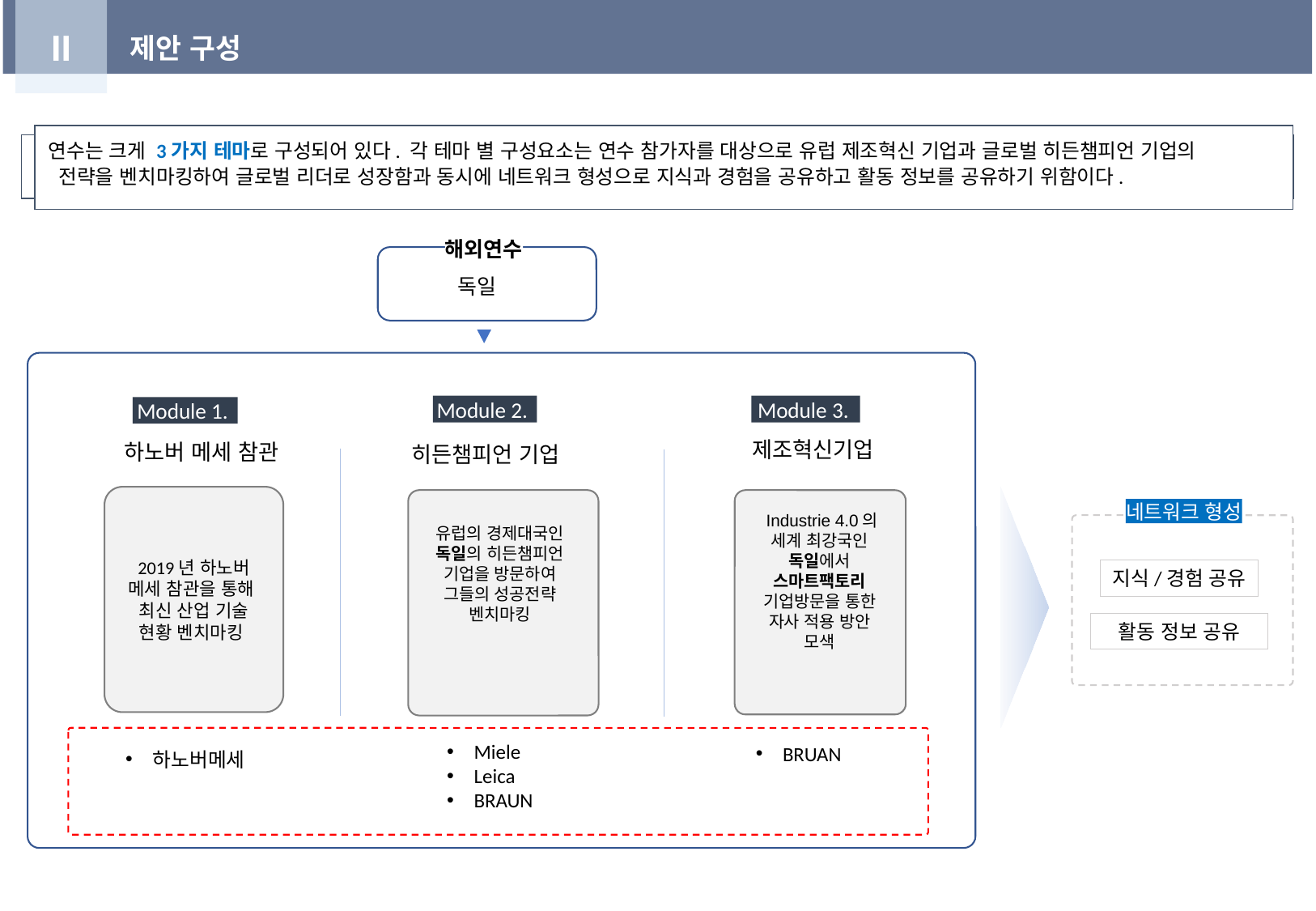

II

제안 구성

연수는 크게 3가지 테마로 구성되어 있다. 각 테마 별 구성요소는 연수 참가자를 대상으로 유럽 제조혁신 기업과 글로벌 히든챔피언 기업의
 전략을 벤치마킹하여 글로벌 리더로 성장함과 동시에 네트워크 형성으로 지식과 경험을 공유하고 활동 정보를 공유하기 위함이다.
해외연수

독일

Module 2.
Module 3.
Module 1.
제조혁신기업
하노버 메세 참관
히든챔피언 기업
2019년 하노버 메세 참관을 통해
최신 산업 기술 현황 벤치마킹

Miele
Leica
BRAUN
BRUAN

하노버메세

네트워크 형성
 Industrie 4.0의 세계 최강국인 독일에서 스마트팩토리 기업방문을 통한 자사 적용 방안 모색

유럽의 경제대국인 독일의 히든챔피언 기업을 방문하여 그들의 성공전략
벤치마킹
지식/경험 공유

활동 정보 공유